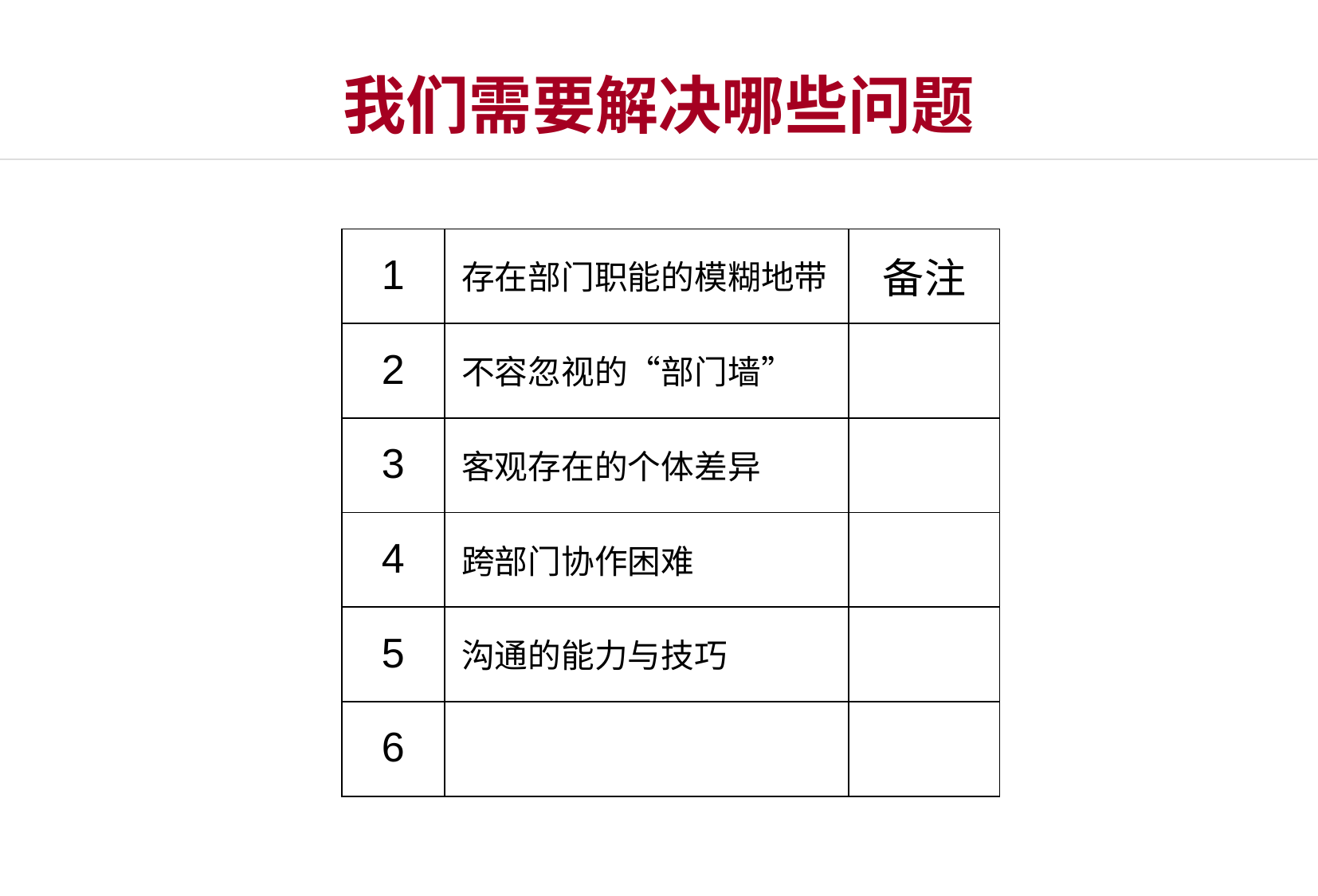

我们需要解决哪些问题
| 1 | 存在部门职能的模糊地带 | 备注 |
| --- | --- | --- |
| 2 | 不容忽视的“部门墙” |  |
| 3 | 客观存在的个体差异 |  |
| 4 | 跨部门协作困难 |  |
| 5 | 沟通的能力与技巧 |  |
| 6 |  |  |